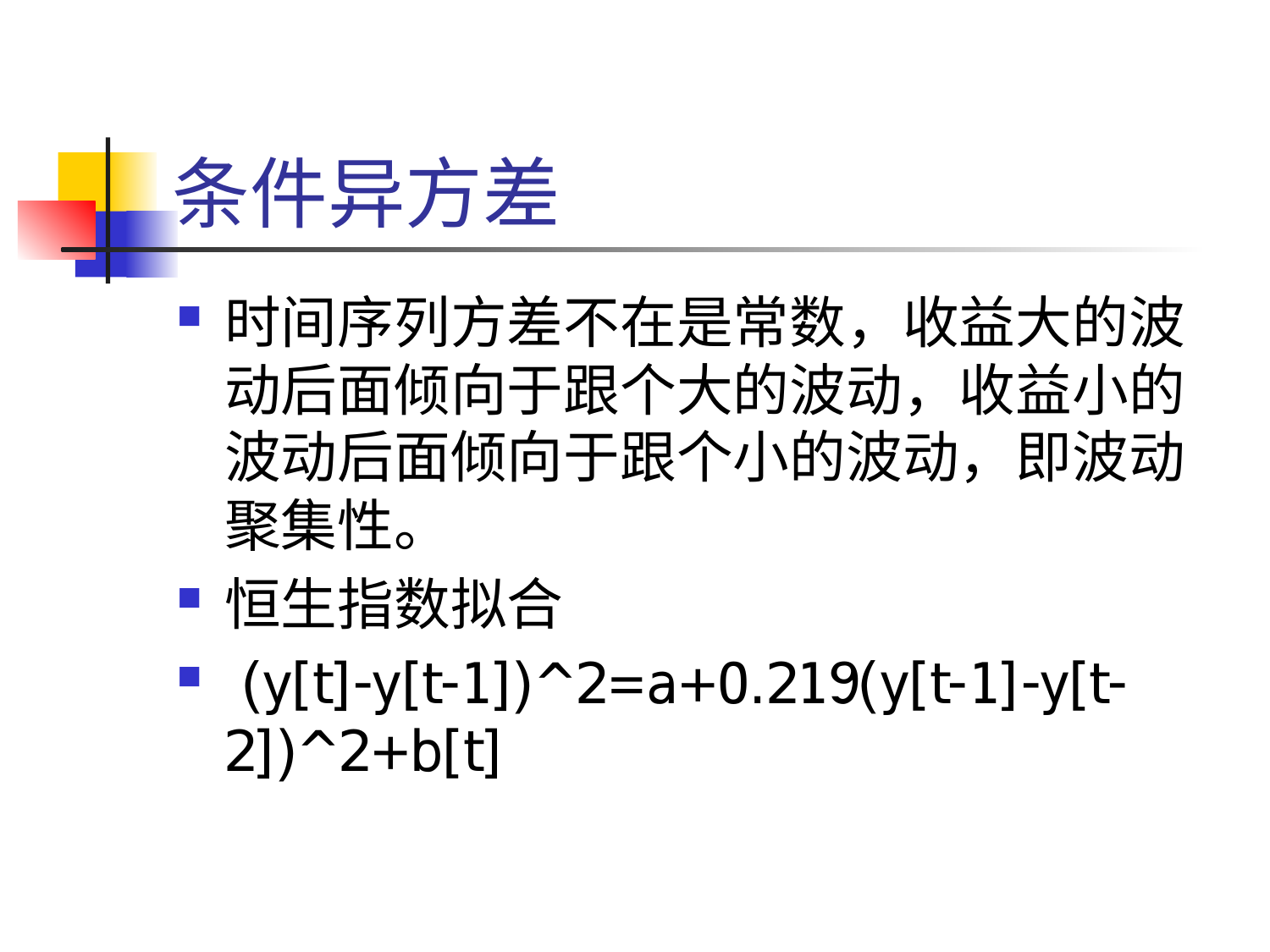

# 条件异方差
时间序列方差不在是常数，收益大的波动后面倾向于跟个大的波动，收益小的波动后面倾向于跟个小的波动，即波动聚集性。
恒生指数拟合
 (y[t]-y[t-1])^2=a+0.219(y[t-1]-y[t-2])^2+b[t]